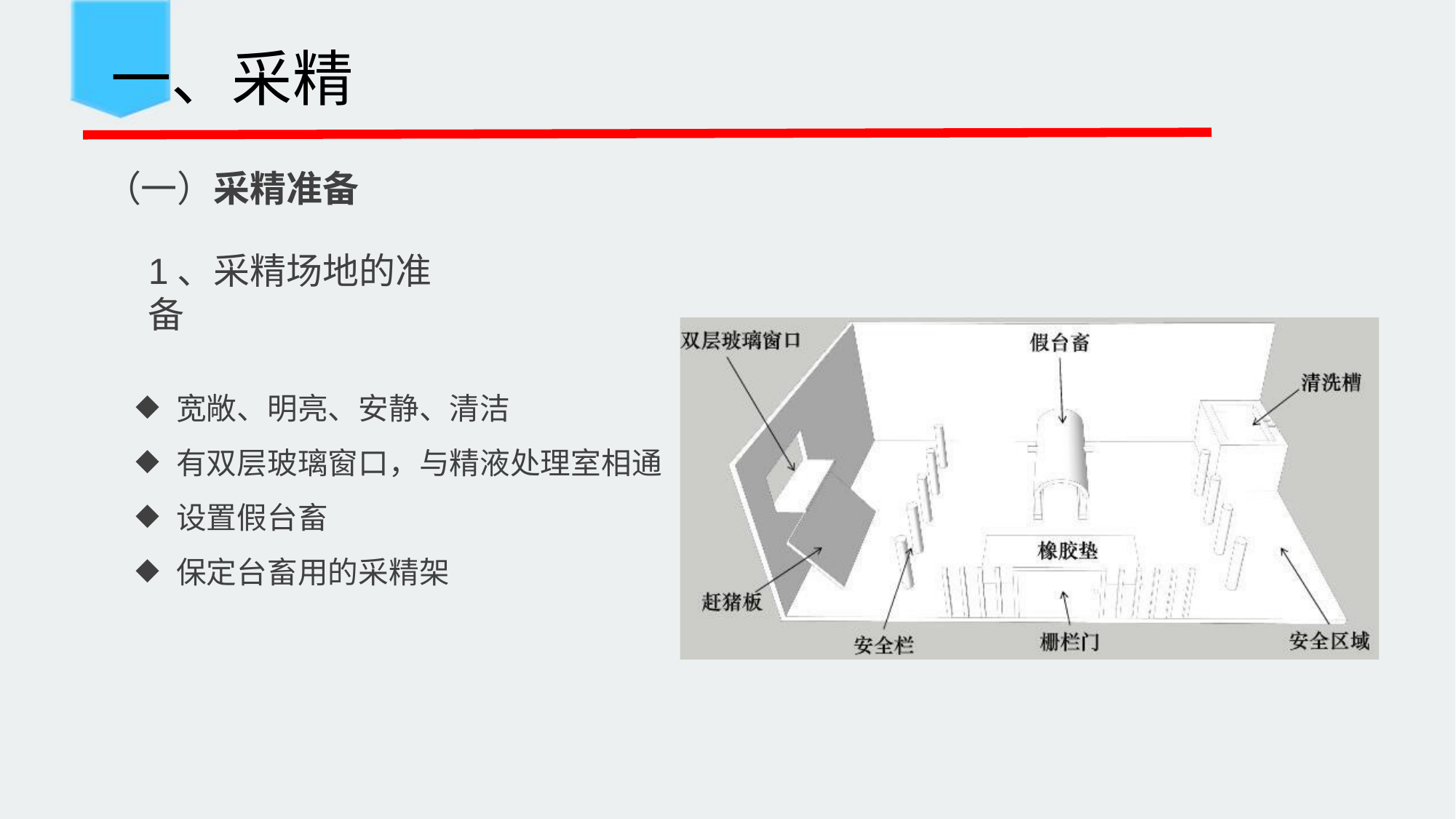

一、采精
  （一）采精准备

1、采精场地的准备

宽敞、明亮、安静、清洁
有双层玻璃窗口，与精液处理室相通
设置假台畜
保定台畜用的采精架